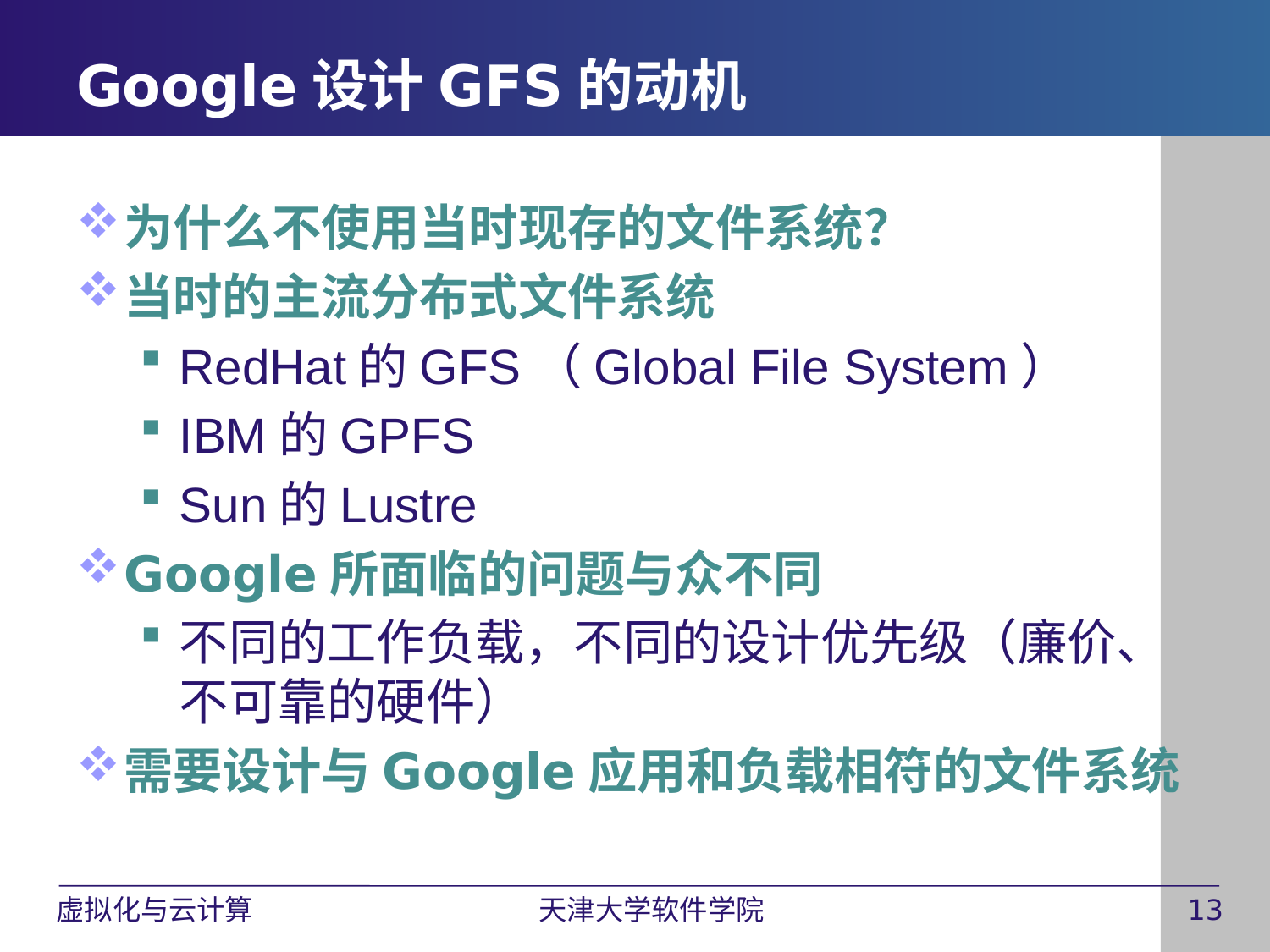

# Google设计GFS的动机
为什么不使用当时现存的文件系统？
当时的主流分布式文件系统
RedHat的GFS（Global File System）
IBM的GPFS
Sun的Lustre
Google所面临的问题与众不同
不同的工作负载，不同的设计优先级（廉价、不可靠的硬件）
需要设计与Google应用和负载相符的文件系统